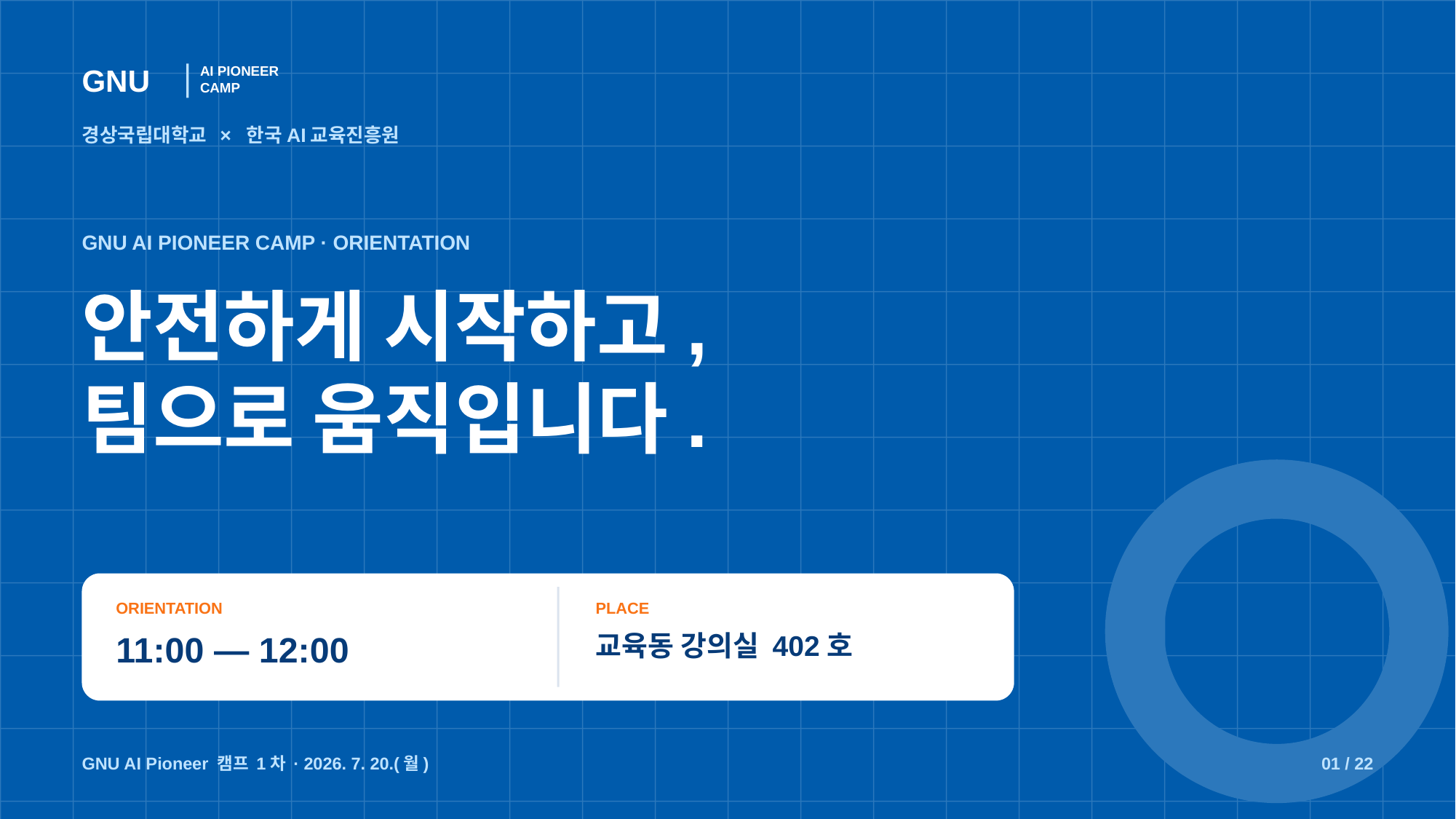

GNU
AI PIONEER
CAMP

경상국립대학교  ×  한국AI교육진흥원

GNU AI PIONEER CAMP · ORIENTATION
안전하게 시작하고,
팀으로 움직입니다.

ORIENTATION
PLACE
11:00 — 12:00
교육동 강의실 402호

GNU AI Pioneer 캠프 1차 · 2026. 7. 20.(월)
01 / 22